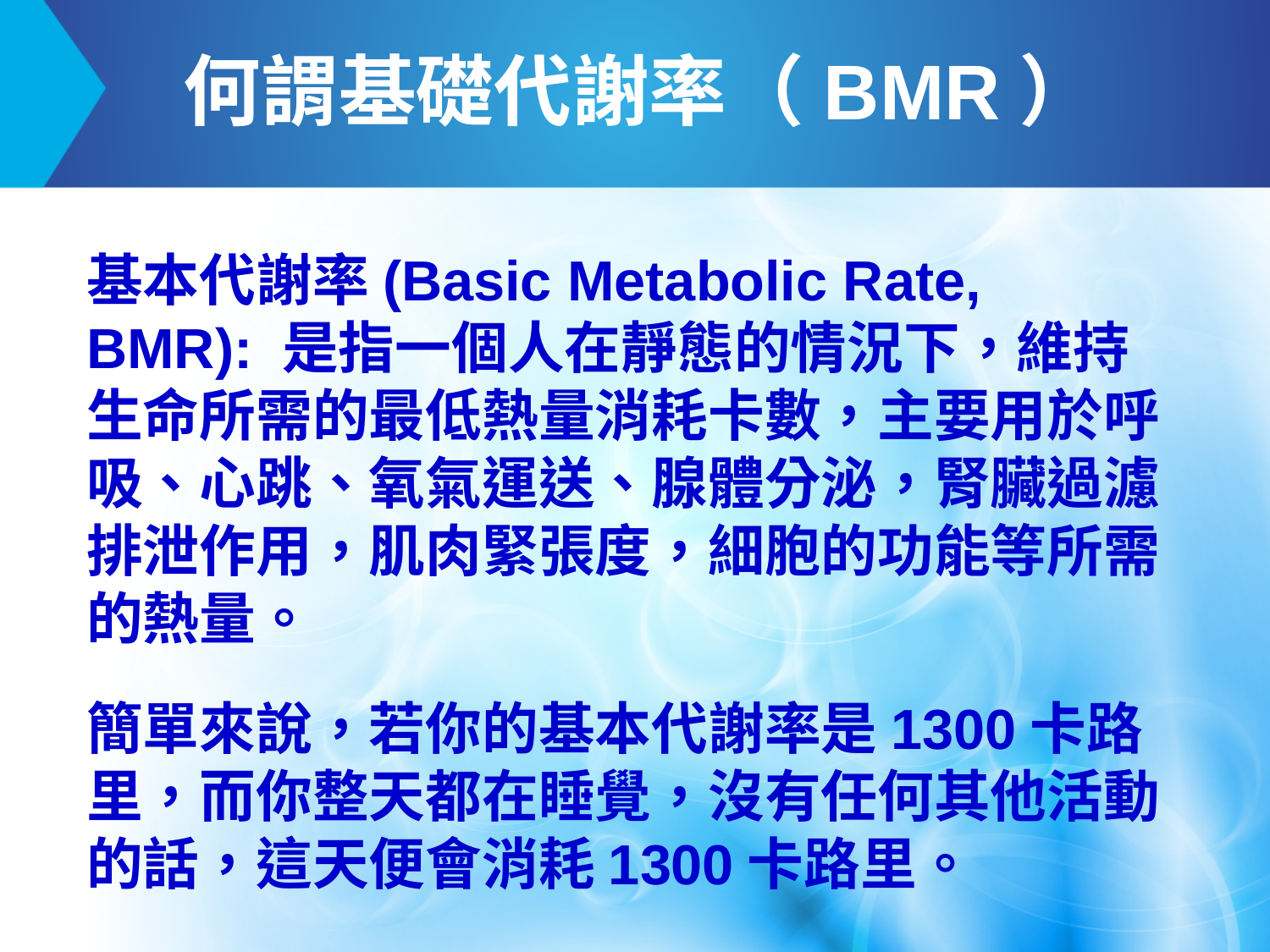

何謂基礎代謝率（BMR）

基本代謝率(Basic Metabolic Rate, BMR): 是指一個人在靜態的情況下，維持生命所需的最低熱量消耗卡數，主要用於呼吸、心跳、氧氣運送、腺體分泌，腎臟過濾排泄作用，肌肉緊張度，細胞的功能等所需的熱量。
簡單來說，若你的基本代謝率是1300卡路里，而你整天都在睡覺，沒有任何其他活動的話，這天便會消耗1300卡路里。